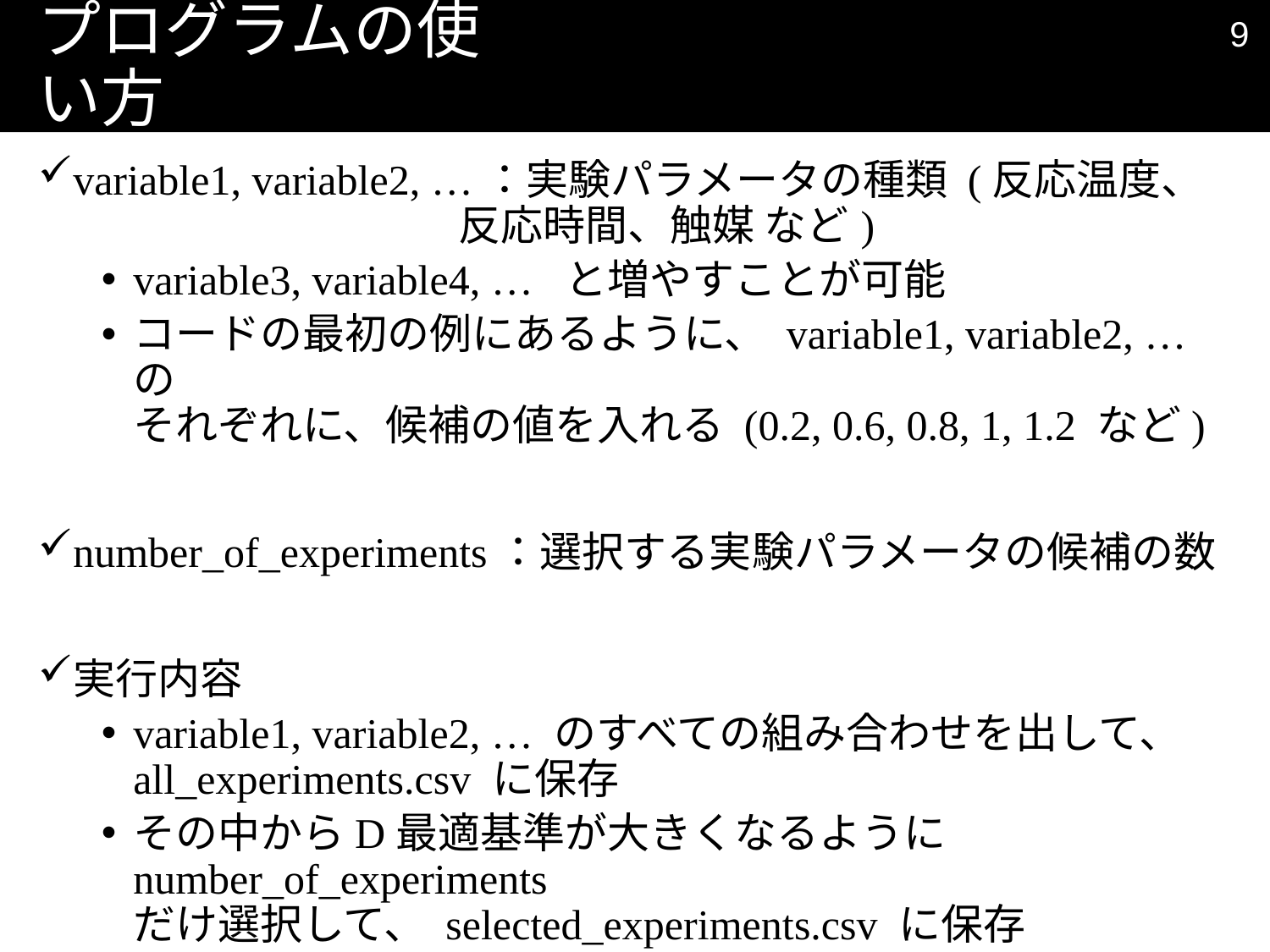

9
# プログラムの使い方
variable1, variable2, …：実験パラメータの種類 (反応温度、
                                         反応時間、触媒 など)
variable3, variable4, …  と増やすことが可能
コードの最初の例にあるように、 variable1, variable2, … の
それぞれに、候補の値を入れる (0.2, 0.6, 0.8, 1, 1.2 など)

number_of_experiments：選択する実験パラメータの候補の数

実行内容
variable1, variable2, … のすべての組み合わせを出して、
all_experiments.csv に保存
その中からD最適基準が大きくなるように number_of_experiments
だけ選択して、 selected_experiments.csv に保存